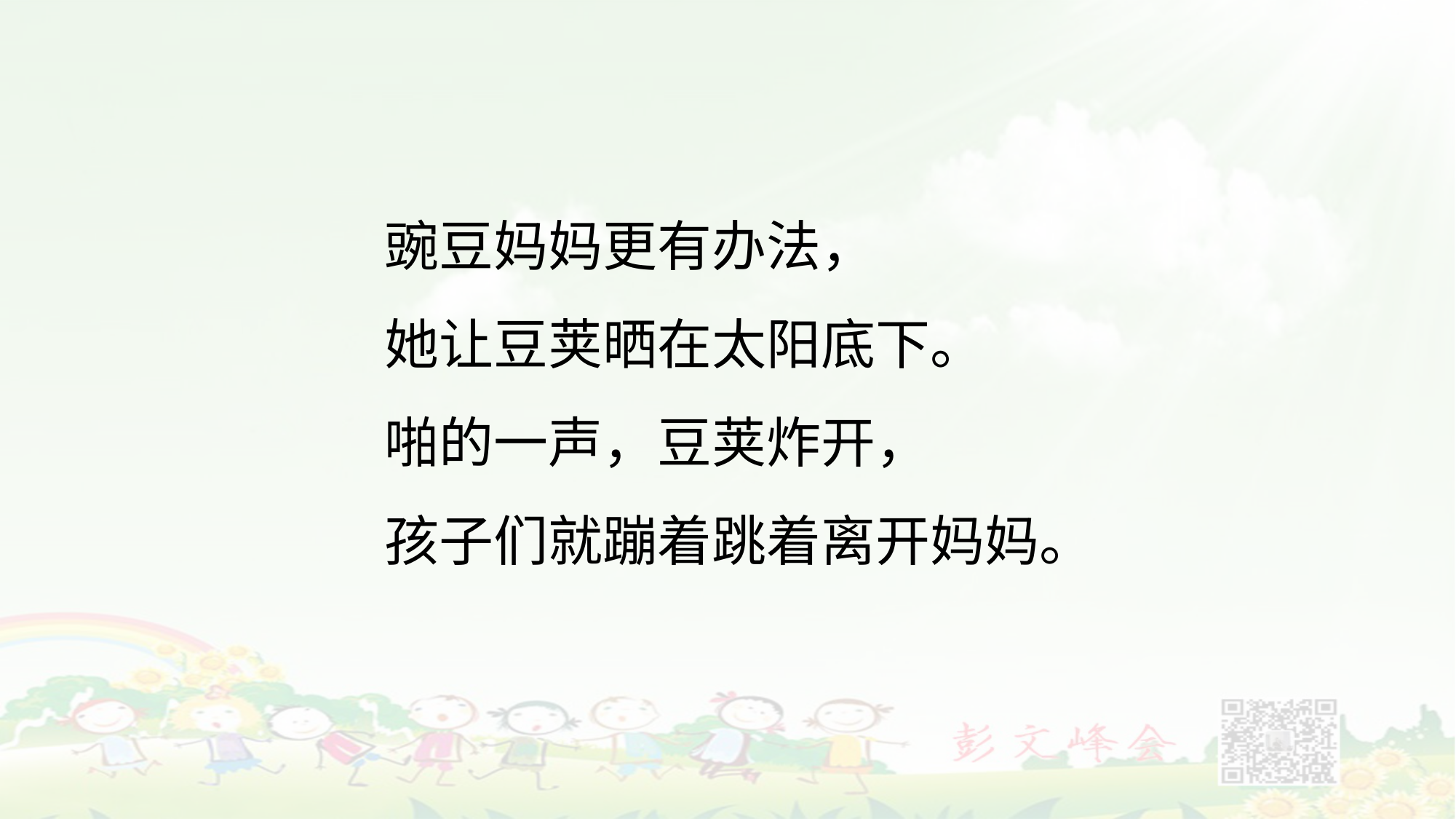

豌豆妈妈更有办法，
她让豆荚晒在太阳底下。
啪的一声，豆荚炸开，
孩子们就蹦着跳着离开妈妈。